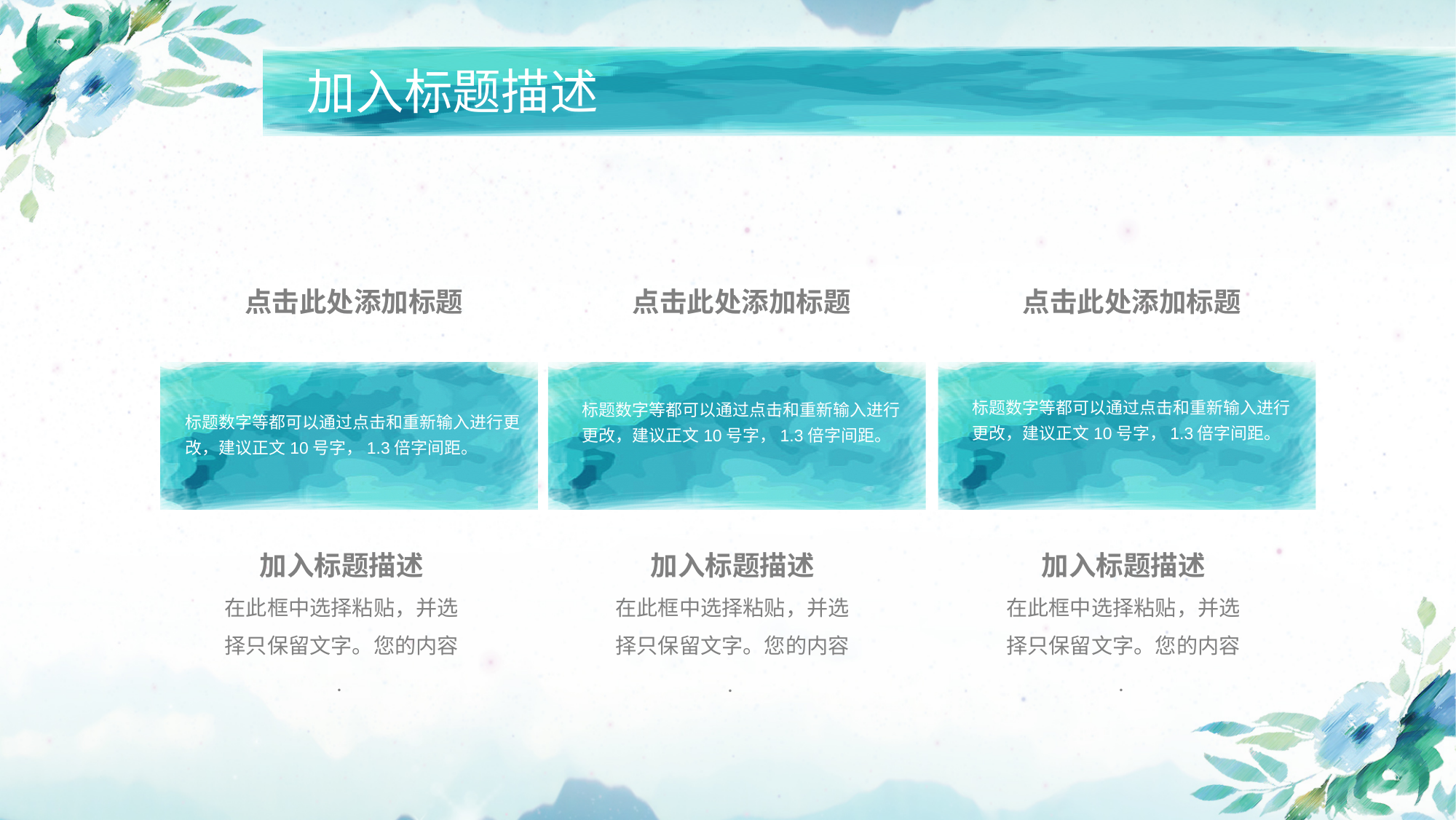

加入标题描述

标题数字等都可以通过点击和重新输入进行更改，建议正文10号字，1.3倍字间距。
点击此处添加标题

标题数字等都可以通过点击和重新输入进行更改，建议正文10号字，1.3倍字间距。
点击此处添加标题

标题数字等都可以通过点击和重新输入进行更改，建议正文10号字，1.3倍字间距。
点击此处添加标题
加入标题描述
在此框中选择粘贴，并选
择只保留文字。您的内容
.
加入标题描述
在此框中选择粘贴，并选
择只保留文字。您的内容
.
加入标题描述
在此框中选择粘贴，并选
择只保留文字。您的内容
.